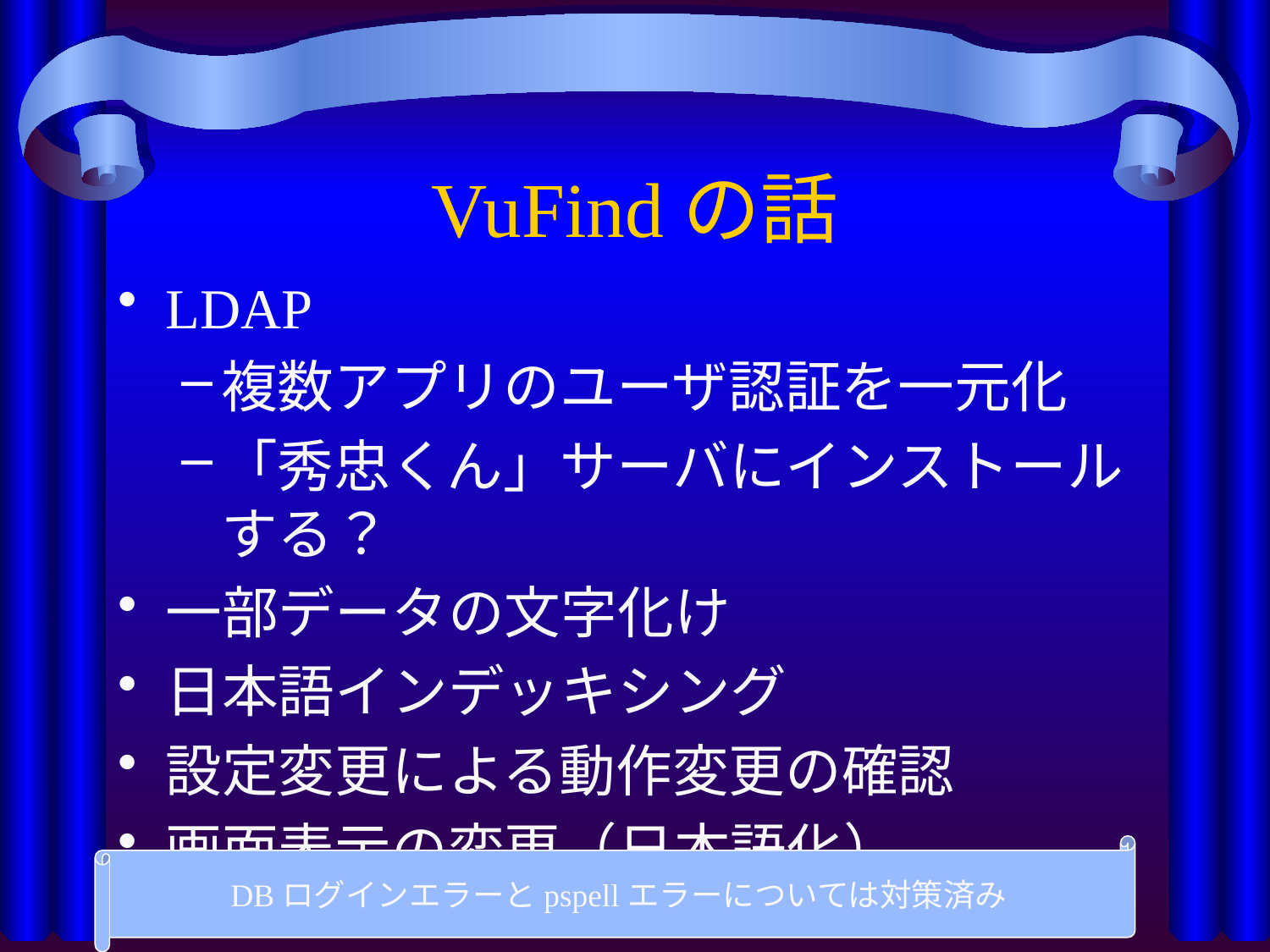

# VuFindの話
LDAP
複数アプリのユーザ認証を一元化
「秀忠くん」サーバにインストールする？
一部データの文字化け
日本語インデッキシング
設定変更による動作変更の確認
画面表示の変更（日本語化）
DBログインエラーとpspellエラーについては対策済み